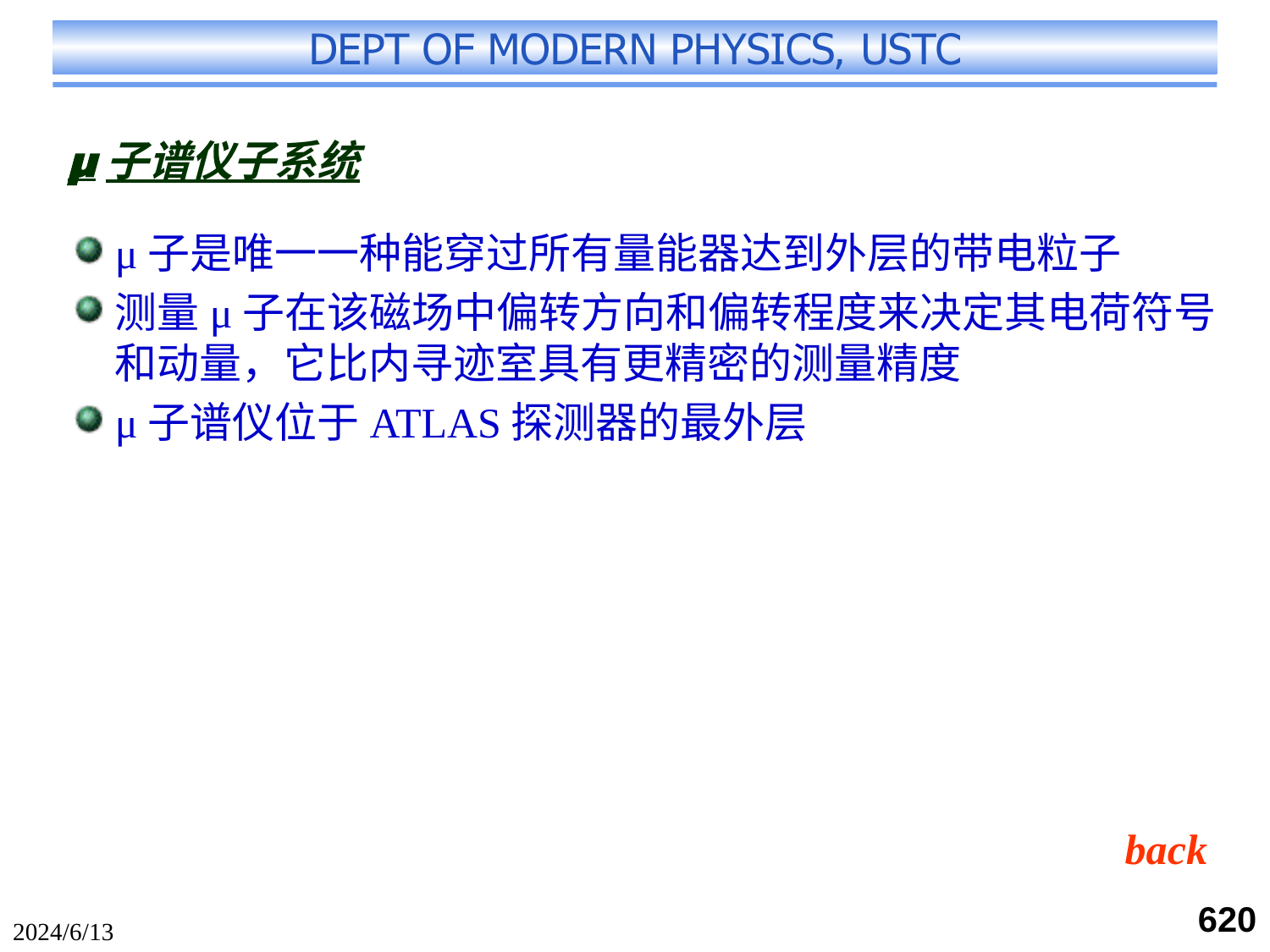

μ子谱仪子系统
μ子是唯一一种能穿过所有量能器达到外层的带电粒子
测量μ子在该磁场中偏转方向和偏转程度来决定其电荷符号和动量，它比内寻迹室具有更精密的测量精度
μ子谱仪位于ATLAS探测器的最外层
back
620
2024/6/13